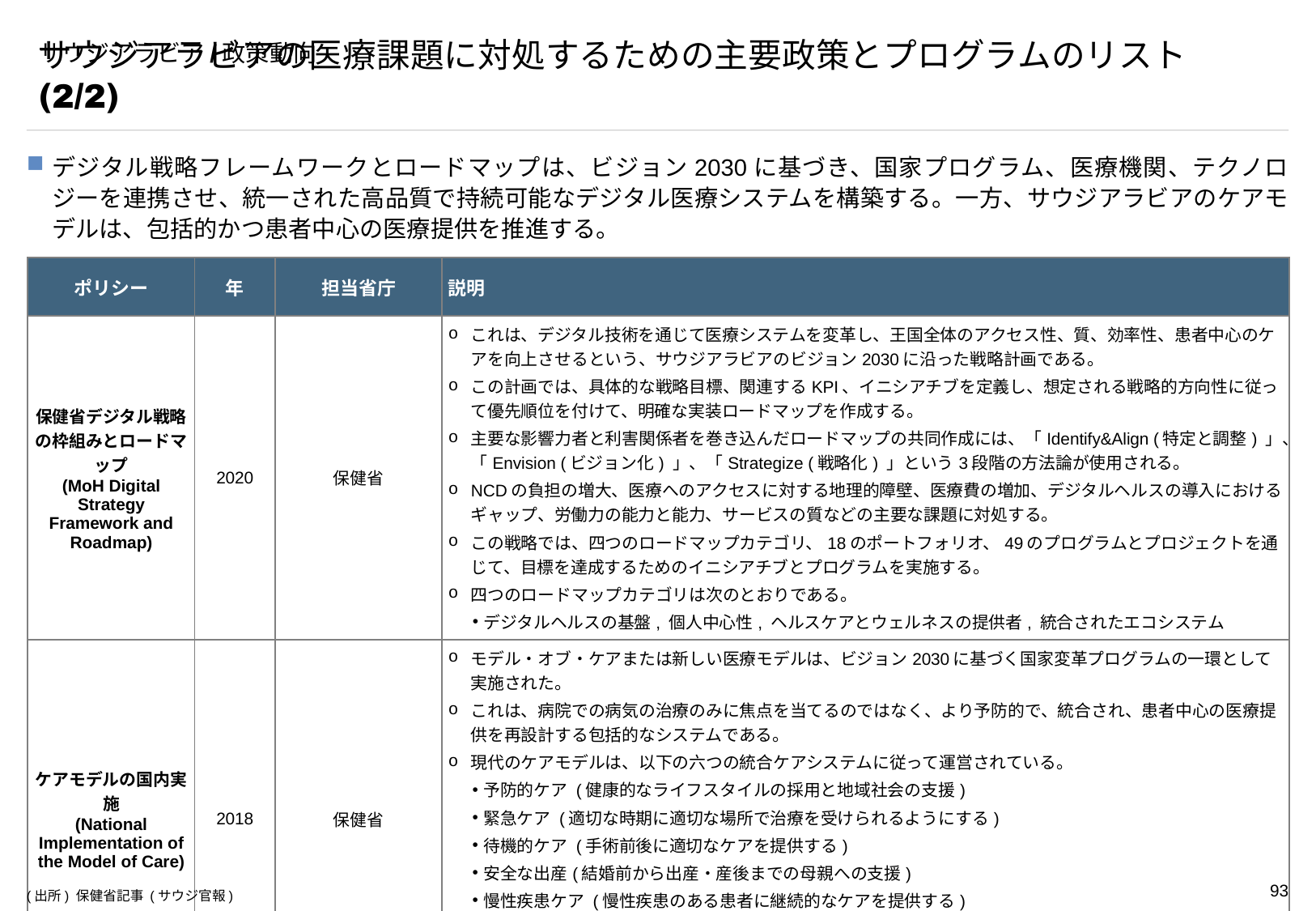

# サウジアラビア/政策動向
サウジアラビアの医療課題に対処するための主要政策とプログラムのリスト (2/2)
デジタル戦略フレームワークとロードマップは、ビジョン2030に基づき、国家プログラム、医療機関、テクノロジーを連携させ、統一された高品質で持続可能なデジタル医療システムを構築する。一方、サウジアラビアのケアモデルは、包括的かつ患者中心の医療提供を推進する。
| ポリシー | 年 | 担当省庁 | 説明 |
| --- | --- | --- | --- |
| 保健省デジタル戦略の枠組みとロードマップ (MoH Digital Strategy Framework and Roadmap) | 2020 | 保健省 | これは、デジタル技術を通じて医療システムを変革し、王国全体のアクセス性、質、効率性、患者中心のケアを向上させるという、サウジアラビアのビジョン2030に沿った戦略計画である。 この計画では、具体的な戦略目標、関連するKPI、イニシアチブを定義し、想定される戦略的方向性に従って優先順位を付けて、明確な実装ロードマップを作成する。 主要な影響力者と利害関係者を巻き込んだロードマップの共同作成には、「Identify&Align (特定と調整) 」、「Envision (ビジョン化) 」、「Strategize (戦略化) 」という3段階の方法論が使用される。 NCDの負担の増大、医療へのアクセスに対する地理的障壁、医療費の増加、デジタルヘルスの導入におけるギャップ、労働力の能力と能力、サービスの質などの主要な課題に対処する。 この戦略では、四つのロードマップカテゴリ、18のポートフォリオ、49のプログラムとプロジェクトを通じて、目標を達成するためのイニシアチブとプログラムを実施する。 四つのロードマップカテゴリは次のとおりである。 デジタルヘルスの基盤, 個人中心性, ヘルスケアとウェルネスの提供者, 統合されたエコシステム |
| ケアモデルの国内実施 (National Implementation of the Model of Care) | 2018 | 保健省 | モデル・オブ・ケアまたは新しい医療モデルは、ビジョン2030に基づく国家変革プログラムの一環として実施された。 これは、病院での病気の治療のみに焦点を当てるのではなく、より予防的で、統合され、患者中心の医療提供を再設計する包括的なシステムである。 現代のケアモデルは、以下の六つの統合ケアシステムに従って運営されている。 予防的ケア (健康的なライフスタイルの採用と地域社会の支援) 緊急ケア (適切な時期に適切な場所で治療を受けられるようにする) 待機的ケア (手術前後に適切なケアを提供する) 安全な出産(結婚前から出産・産後までの母親への支援) 慢性疾患ケア (慢性疾患のある患者に継続的なケアを提供する) 緩和ケア (人生の最終段階にある患者に対する支持的ケア) 2024年には、健康変革の第二段階が開始され、ヘルスホールディングカンパニー (政府所有の事業体) が、ヘルスクラスターを管理し、受益者に包括的で統合された医療を提供するために活動を開始した。 |
(出所) 保健省記事 (サウジ官報)